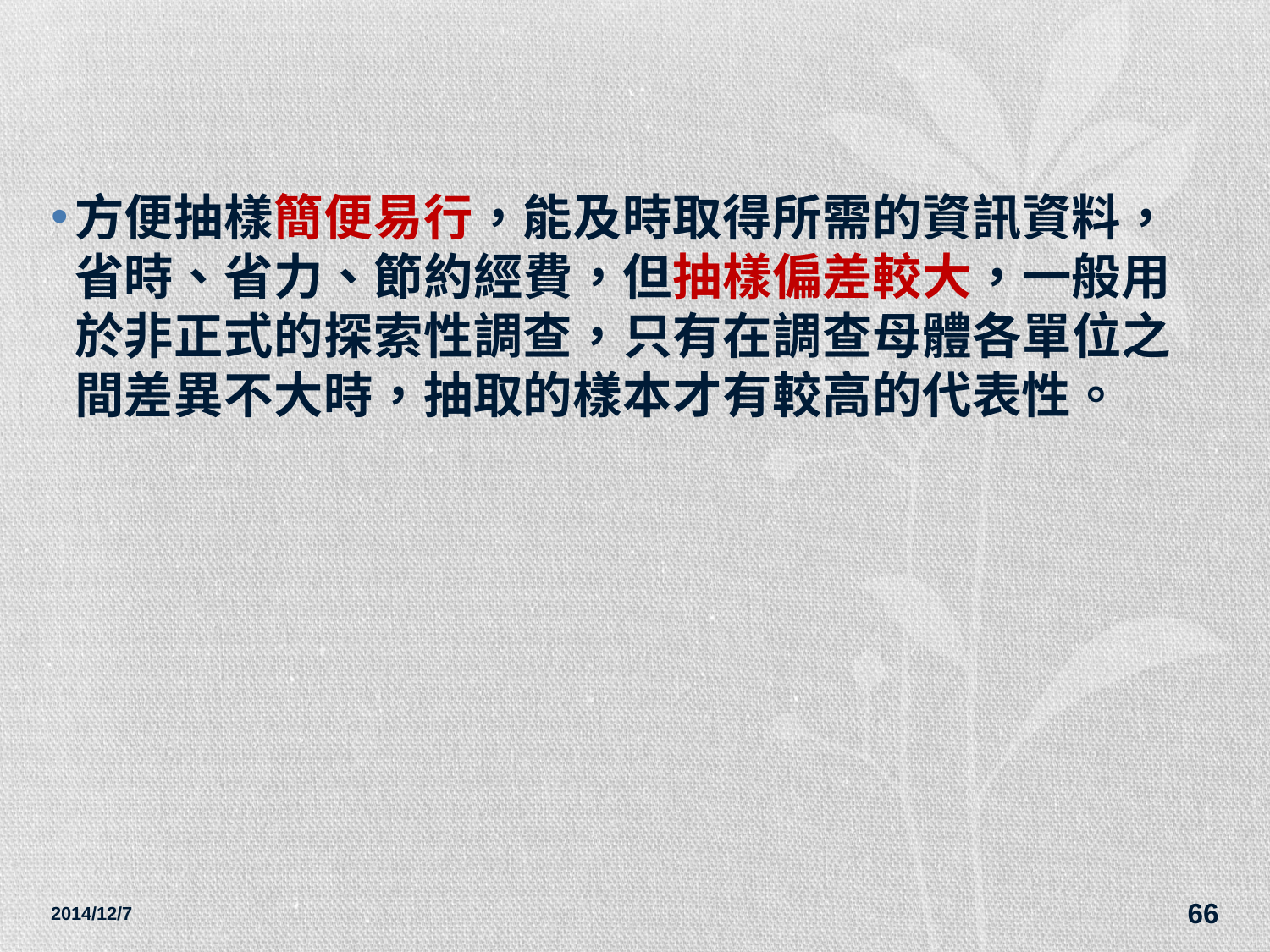

#
方便抽樣簡便易行，能及時取得所需的資訊資料，省時、省力、節約經費，但抽樣偏差較大，一般用於非正式的探索性調查，只有在調查母體各單位之間差異不大時，抽取的樣本才有較高的代表性。

2014/12/7
66